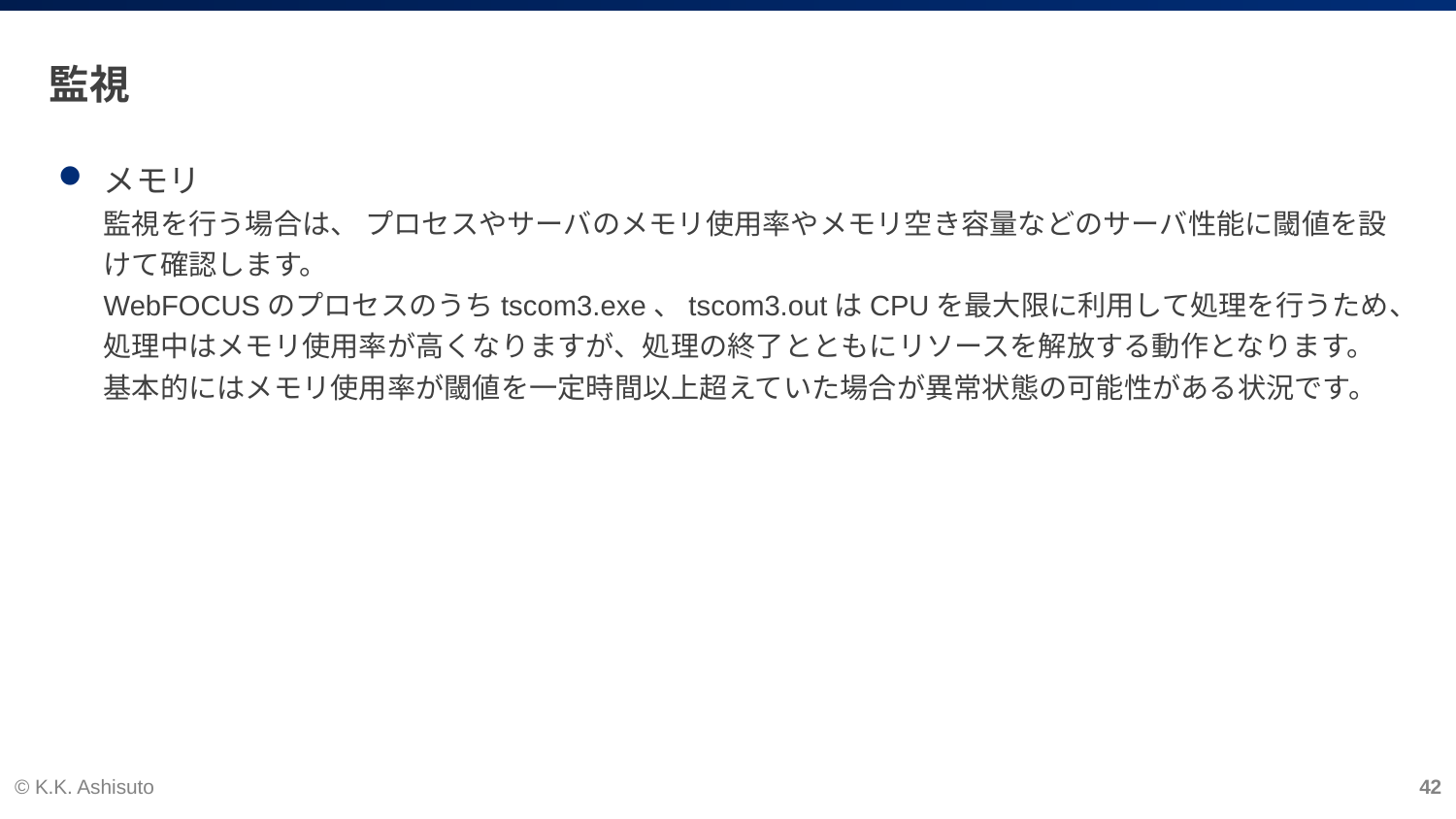

# 監視
メモリ
監視を行う場合は、 プロセスやサーバのメモリ使用率やメモリ空き容量などのサーバ性能に閾値を設けて確認します。
WebFOCUSのプロセスのうちtscom3.exe、tscom3.outはCPUを最大限に利用して処理を行うため、処理中はメモリ使用率が高くなりますが、処理の終了とともにリソースを解放する動作となります。
基本的にはメモリ使用率が閾値を一定時間以上超えていた場合が異常状態の可能性がある状況です。
© K.K. Ashisuto
42